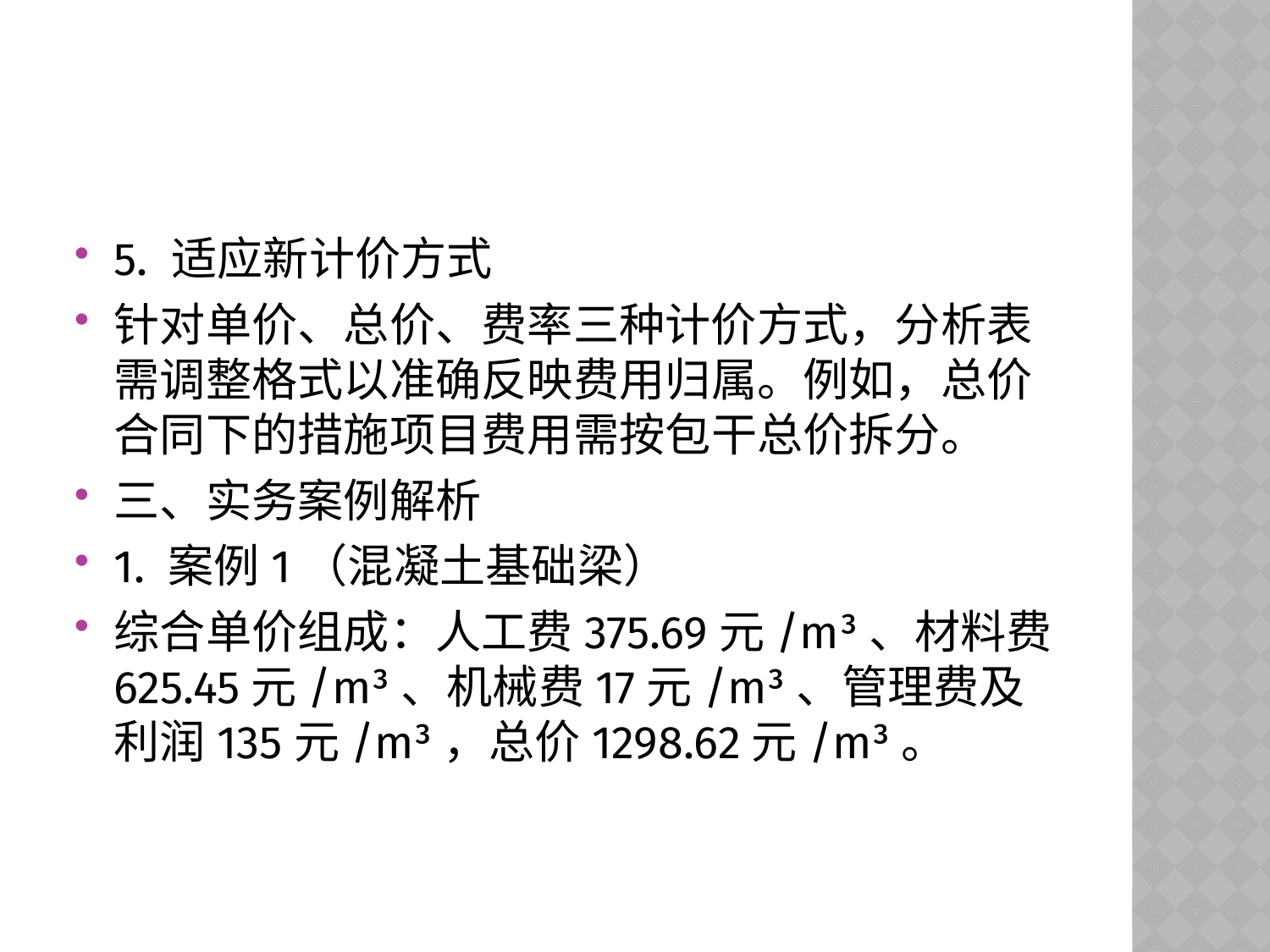

#
5. 适应新计价方式
针对单价、总价、费率三种计价方式，分析表需调整格式以准确反映费用归属。例如，总价合同下的措施项目费用需按包干总价拆分。
三、实务案例解析
1. 案例1（混凝土基础梁）
综合单价组成：人工费375.69元/m³、材料费625.45元/m³、机械费17元/m³、管理费及利润135元/m³，总价1298.62元/m³。